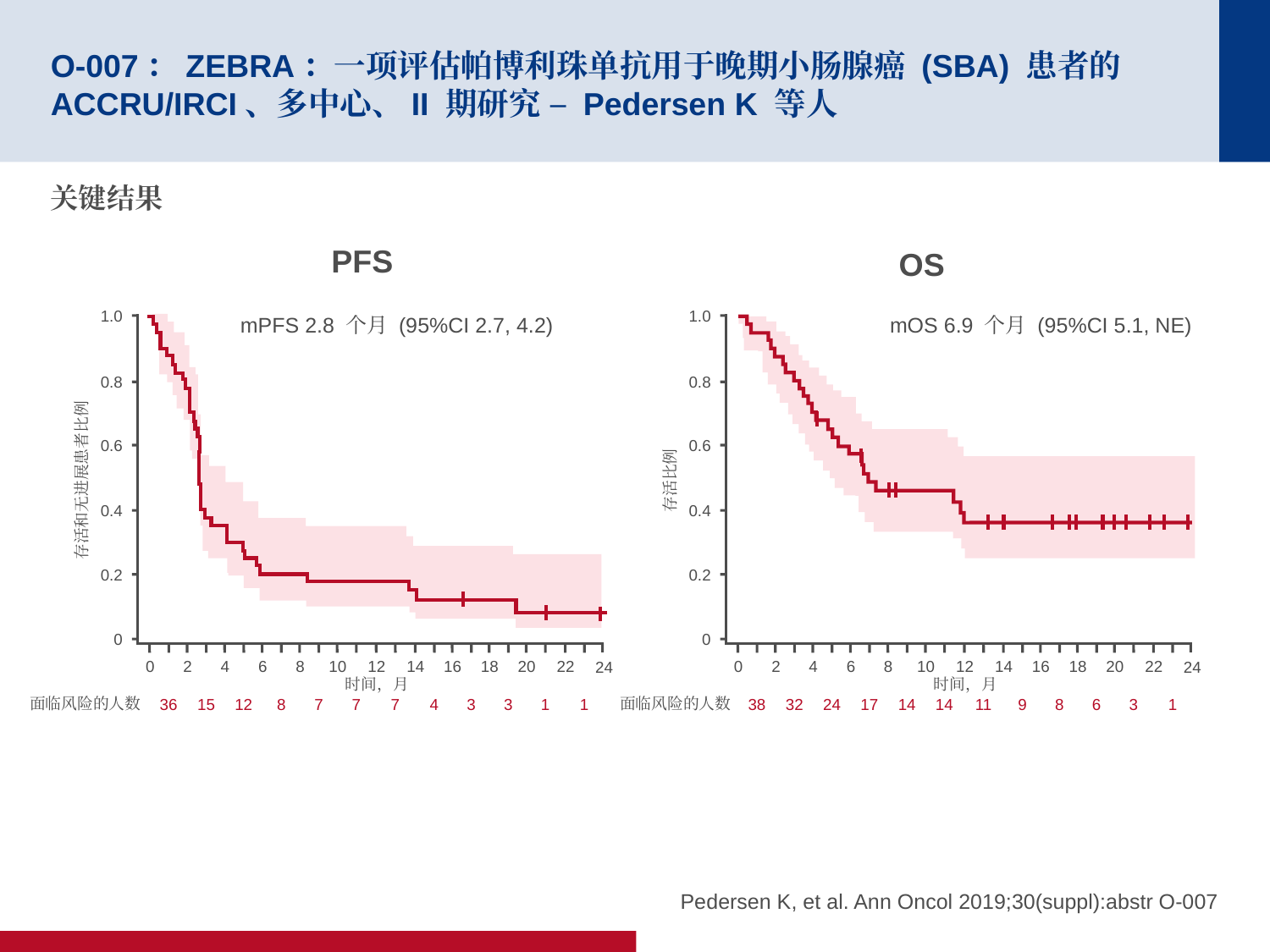

# O-007：ZEBRA：一项评估帕博利珠单抗用于晚期小肠腺癌 (SBA) 患者的 ACCRU/IRCI、多中心、II 期研究 – Pedersen K 等人
关键结果
PFS
OS
1.0
1.0
mPFS 2.8 个月 (95%CI 2.7, 4.2)
mOS 6.9 个月 (95%CI 5.1, NE)

0.8
0.8

0.6
0.6

存活和无进展患者比例
存活比例
0.4
0.4

0.2
0.2

0
0

22

1
24

0

36

2

15

0

38

2

32

4

24

6

17

8

14

10

14

12

11

14

9

16

8

18

6

20

3
4

12
6

8
8

7
10

7
12

7
14

4
16

3
18

3
20

1
22

1
24
时间，月
时间，月
面临风险的人数
面临风险的人数
Pedersen K, et al. Ann Oncol 2019;30(suppl):abstr O-007